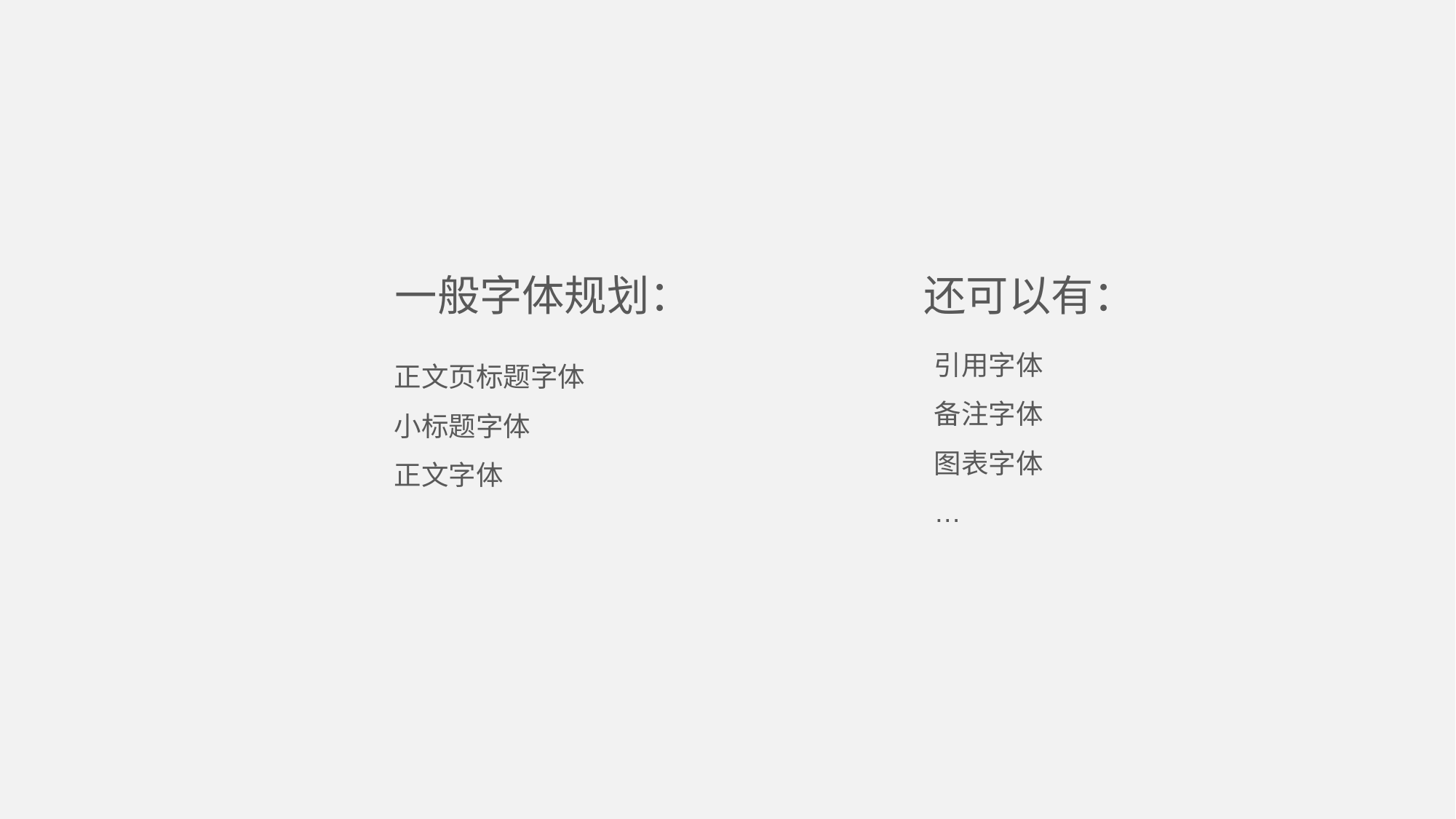

一般字体规划：
还可以有：
引用字体
备注字体
图表字体
…
正文页标题字体
小标题字体
正文字体